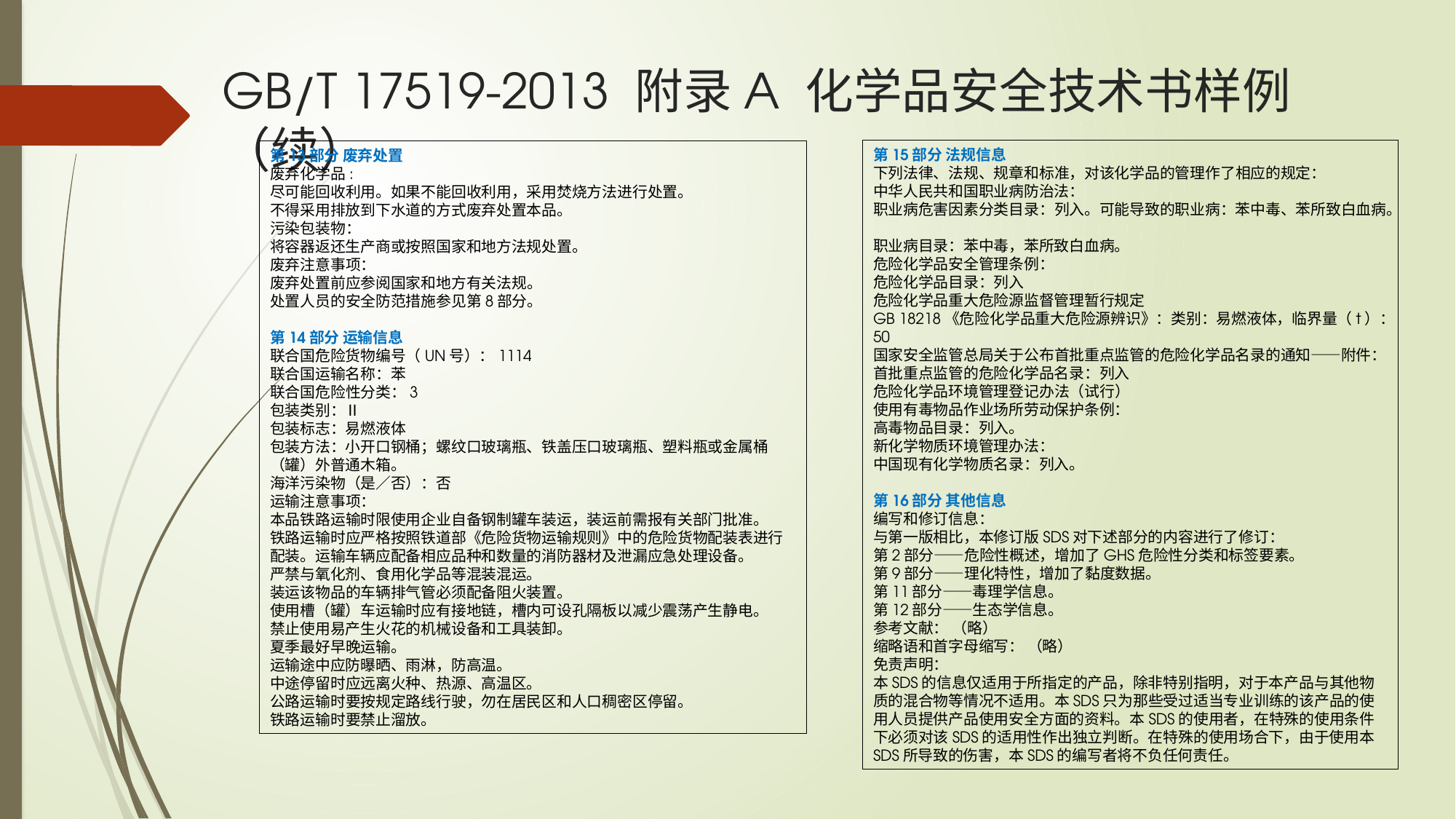

# GB/T 17519-2013 附录A 化学品安全技术书样例 （续）
第15部分 法规信息
下列法律、法规、规章和标准，对该化学品的管理作了相应的规定：
中华人民共和国职业病防治法：
职业病危害因素分类目录：列入。可能导致的职业病：苯中毒、苯所致白血病。
职业病目录：苯中毒，苯所致白血病。
危险化学品安全管理条例：
危险化学品目录：列入
危险化学品重大危险源监督管理暂行规定
GB 18218《危险化学品重大危险源辨识》：类别：易燃液体，临界量（t）：50
国家安全监管总局关于公布首批重点监管的危险化学品名录的通知——附件：首批重点监管的危险化学品名录：列入
危险化学品环境管理登记办法（试行）
使用有毒物品作业场所劳动保护条例：
高毒物品目录：列入。
新化学物质环境管理办法：
中国现有化学物质名录：列入。

第16部分 其他信息
编写和修订信息：
与第一版相比，本修订版SDS对下述部分的内容进行了修订：
第2部分——危险性概述，增加了GHS危险性分类和标签要素。
第9部分——理化特性，增加了黏度数据。
第11部分——毒理学信息。
第12部分——生态学信息。
参考文献： （略）
缩略语和首字母缩写： （略）
免责声明：
本SDS的信息仅适用于所指定的产品，除非特别指明，对于本产品与其他物质的混合物等情况不适用。本SDS只为那些受过适当专业训练的该产品的使用人员提供产品使用安全方面的资料。本SDS的使用者，在特殊的使用条件下必须对该SDS的适用性作出独立判断。在特殊的使用场合下，由于使用本SDS所导致的伤害，本SDS的编写者将不负任何责任。
第13部分 废弃处置
废弃化学品:
尽可能回收利用。如果不能回收利用，采用焚烧方法进行处置。
不得采用排放到下水道的方式废弃处置本品。
污染包装物：
将容器返还生产商或按照国家和地方法规处置。
废弃注意事项：
废弃处置前应参阅国家和地方有关法规。
处置人员的安全防范措施参见第8部分。

第14部分 运输信息
联合国危险货物编号（UN号）：1114
联合国运输名称：苯
联合国危险性分类：3
包装类别：Ⅱ
包装标志：易燃液体
包装方法：小开口钢桶；螺纹口玻璃瓶、铁盖压口玻璃瓶、塑料瓶或金属桶（罐）外普通木箱。
海洋污染物（是／否）：否
运输注意事项：
本品铁路运输时限使用企业自备钢制罐车装运，装运前需报有关部门批准。
铁路运输时应严格按照铁道部《危险货物运输规则》中的危险货物配装表进行配装。运输车辆应配备相应品种和数量的消防器材及泄漏应急处理设备。
严禁与氧化剂、食用化学品等混装混运。
装运该物品的车辆排气管必须配备阻火装置。
使用槽（罐）车运输时应有接地链，槽内可设孔隔板以减少震荡产生静电。
禁止使用易产生火花的机械设备和工具装卸。
夏季最好早晚运输。
运输途中应防曝晒、雨淋，防高温。
中途停留时应远离火种、热源、高温区。
公路运输时要按规定路线行驶，勿在居民区和人口稠密区停留。
铁路运输时要禁止溜放。